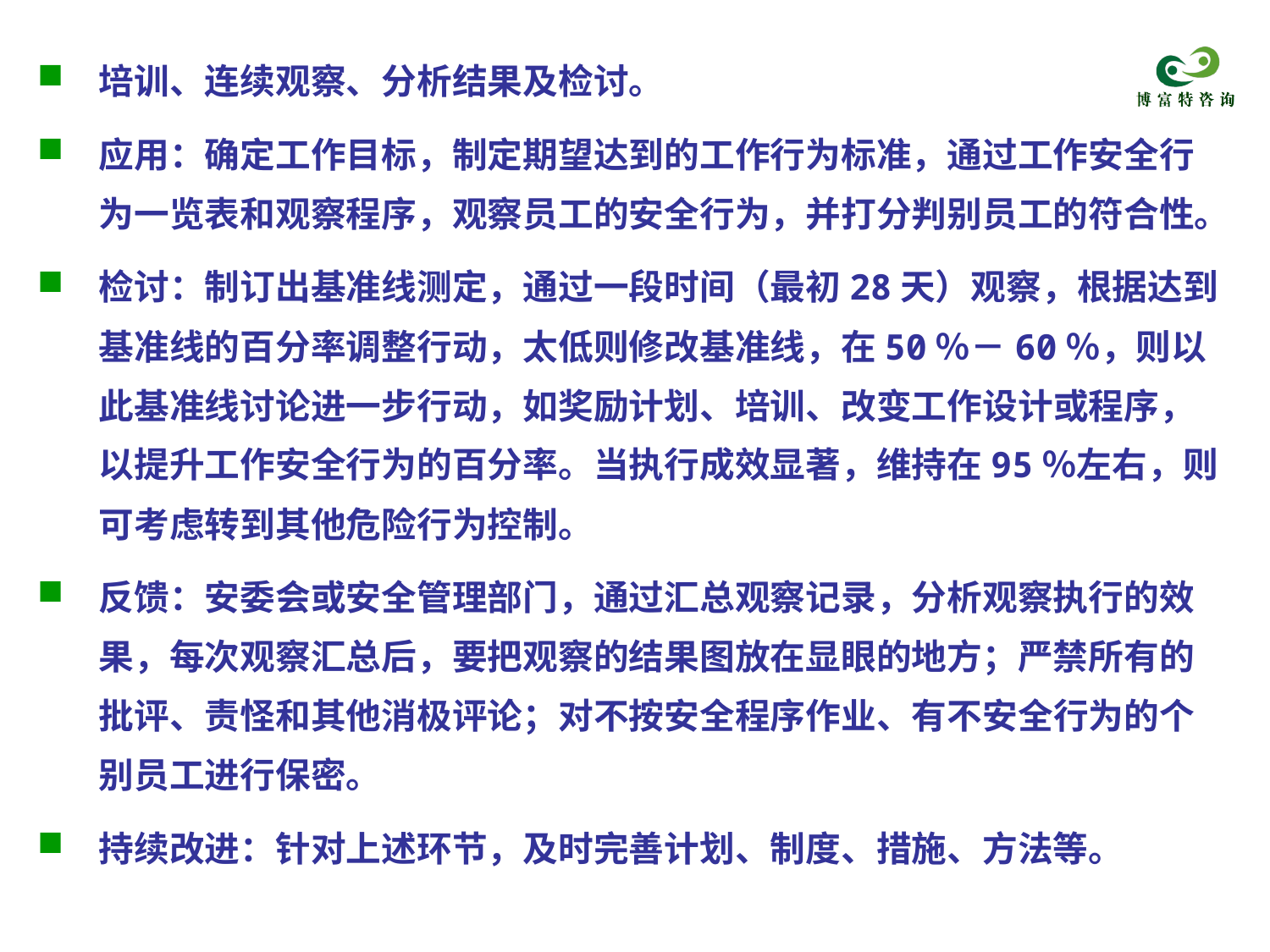

培训、连续观察、分析结果及检讨。
应用：确定工作目标，制定期望达到的工作行为标准，通过工作安全行为一览表和观察程序，观察员工的安全行为，并打分判别员工的符合性。
检讨：制订出基准线测定，通过一段时间（最初28天）观察，根据达到基准线的百分率调整行动，太低则修改基准线，在50％－60％，则以此基准线讨论进一步行动，如奖励计划、培训、改变工作设计或程序，以提升工作安全行为的百分率。当执行成效显著，维持在95％左右，则可考虑转到其他危险行为控制。
反馈：安委会或安全管理部门，通过汇总观察记录，分析观察执行的效果，每次观察汇总后，要把观察的结果图放在显眼的地方；严禁所有的批评、责怪和其他消极评论；对不按安全程序作业、有不安全行为的个别员工进行保密。
持续改进：针对上述环节，及时完善计划、制度、措施、方法等。